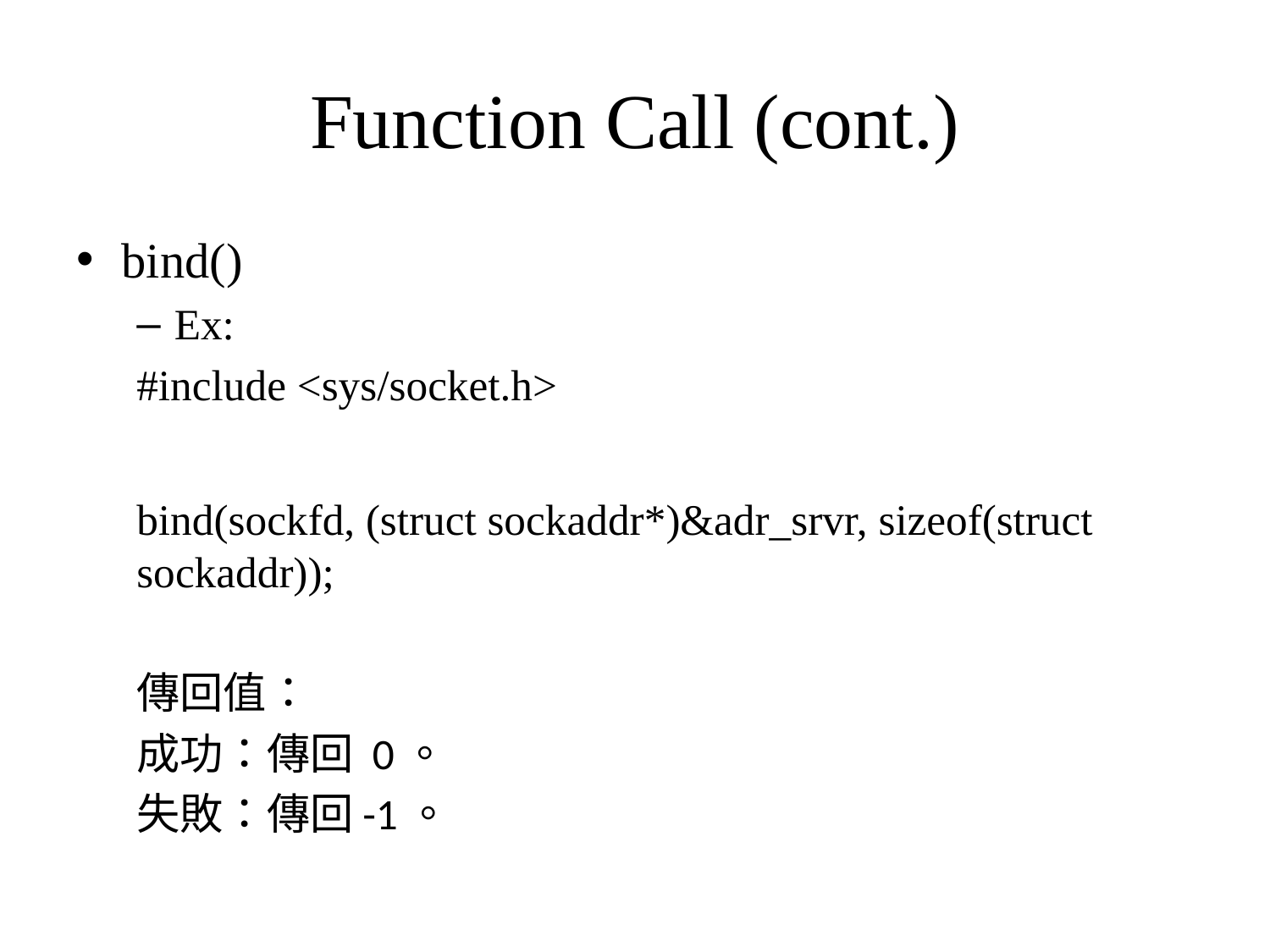

# Function Call (cont.)
bind()
Ex:
#include <sys/socket.h>

bind(sockfd, (struct sockaddr*)&adr_srvr, sizeof(struct sockaddr));

傳回值：
成功：傳回 0。
失敗：傳回-1。